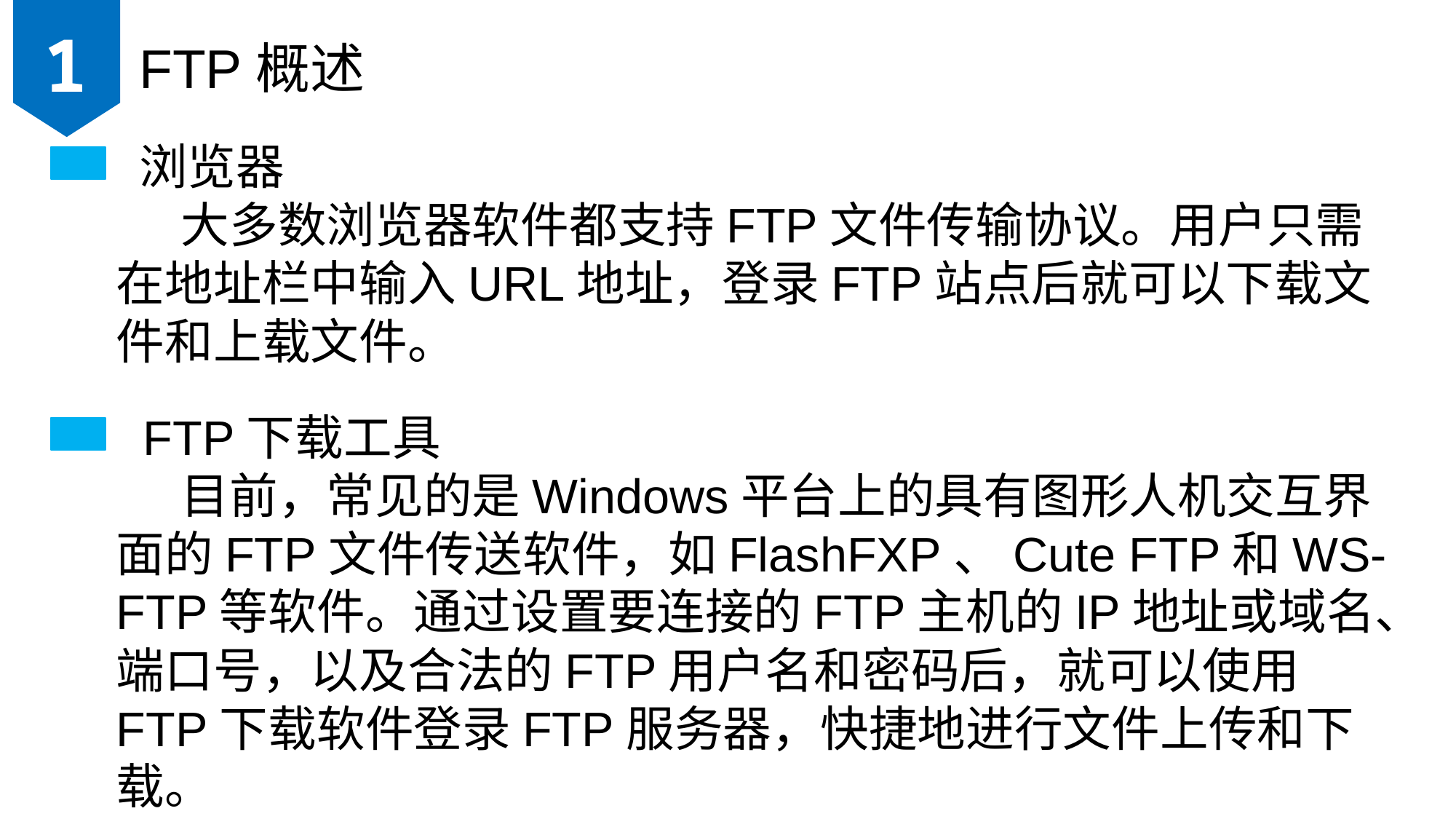

1

FTP概述

 浏览器
大多数浏览器软件都支持FTP文件传输协议。用户只需在地址栏中输入URL地址，登录FTP站点后就可以下载文件和上载文件。

  FTP下载工具
目前，常见的是Windows平台上的具有图形人机交互界面的FTP文件传送软件，如FlashFXP、Cute FTP和WS-FTP等软件。通过设置要连接的FTP主机的IP地址或域名、端口号，以及合法的FTP用户名和密码后，就可以使用FTP下载软件登录FTP服务器，快捷地进行文件上传和下载。